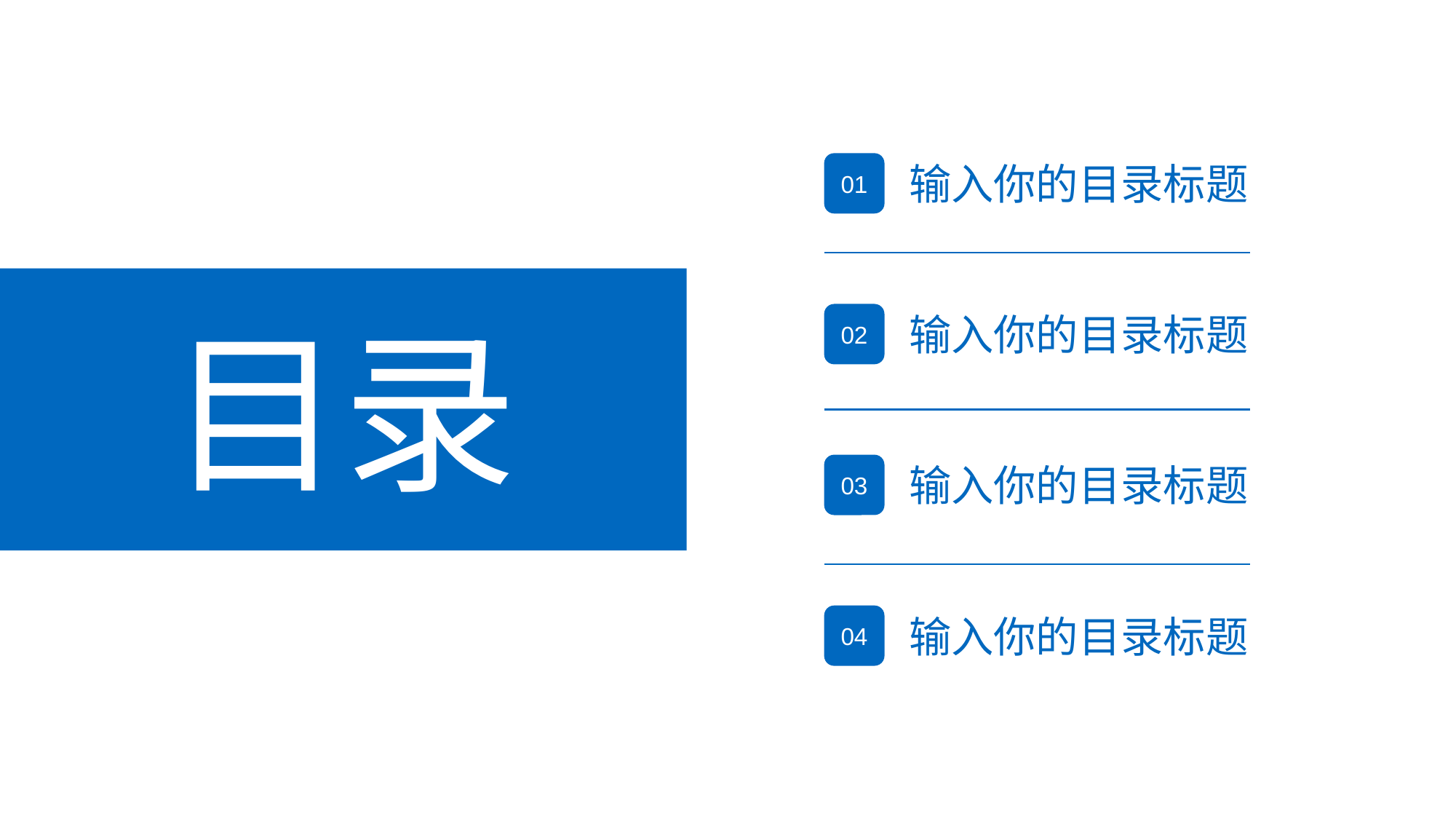

01
输入你的目录标题

目录
02
输入你的目录标题
03
输入你的目录标题
04
输入你的目录标题